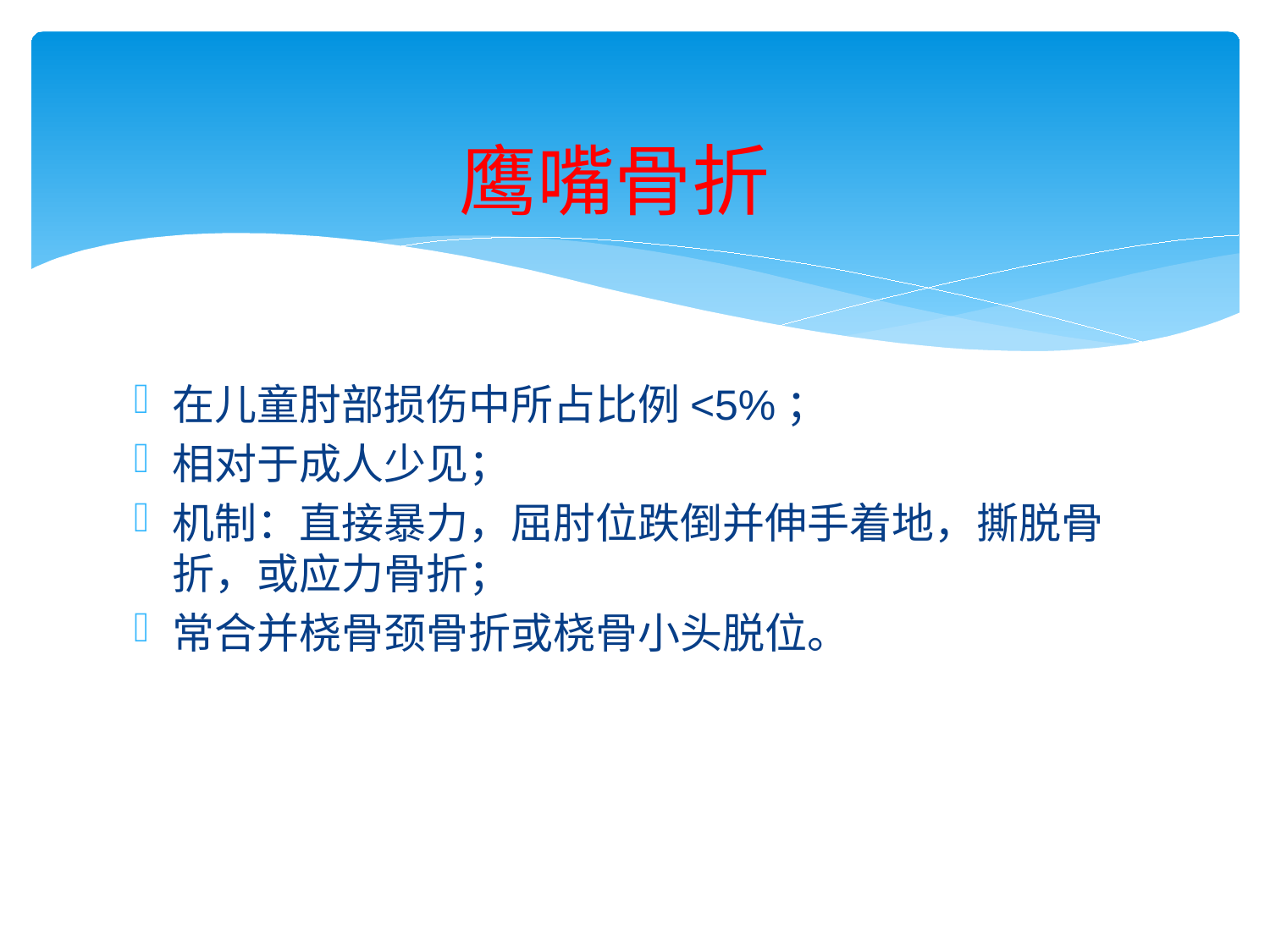

# 鹰嘴骨折
在儿童肘部损伤中所占比例<5%；
相对于成人少见；
机制：直接暴力，屈肘位跌倒并伸手着地，撕脱骨折，或应力骨折；
常合并桡骨颈骨折或桡骨小头脱位。